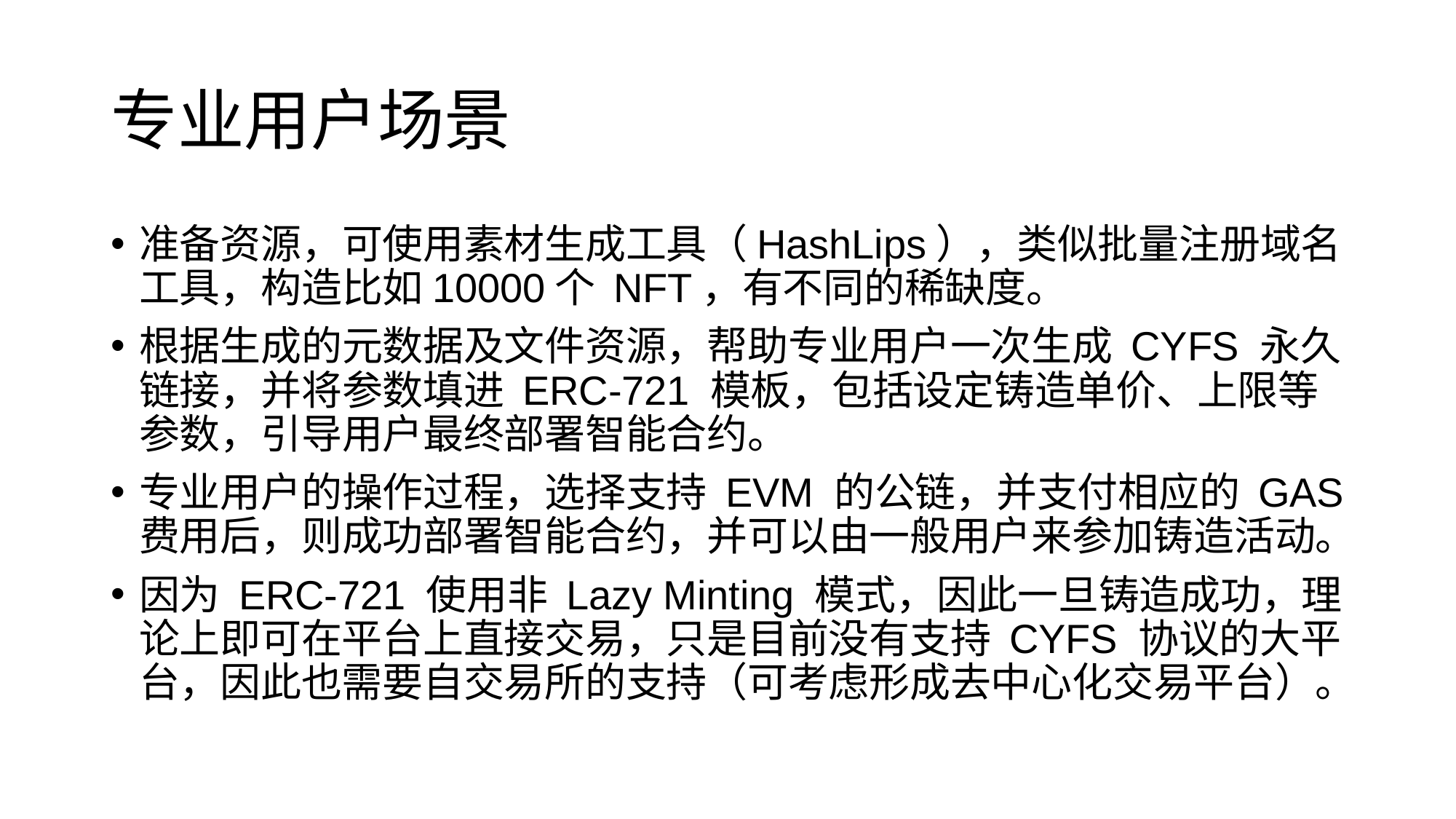

# 专业用户场景
准备资源，可使用素材生成工具（HashLips），类似批量注册域名工具，构造比如10000个 NFT，有不同的稀缺度。
根据生成的元数据及文件资源，帮助专业用户一次生成 CYFS 永久链接，并将参数填进 ERC-721 模板，包括设定铸造单价、上限等参数，引导用户最终部署智能合约。
专业用户的操作过程，选择支持 EVM 的公链，并支付相应的 GAS 费用后，则成功部署智能合约，并可以由一般用户来参加铸造活动。
因为 ERC-721 使用非 Lazy Minting 模式，因此一旦铸造成功，理论上即可在平台上直接交易，只是目前没有支持 CYFS 协议的大平台，因此也需要自交易所的支持（可考虑形成去中心化交易平台）。